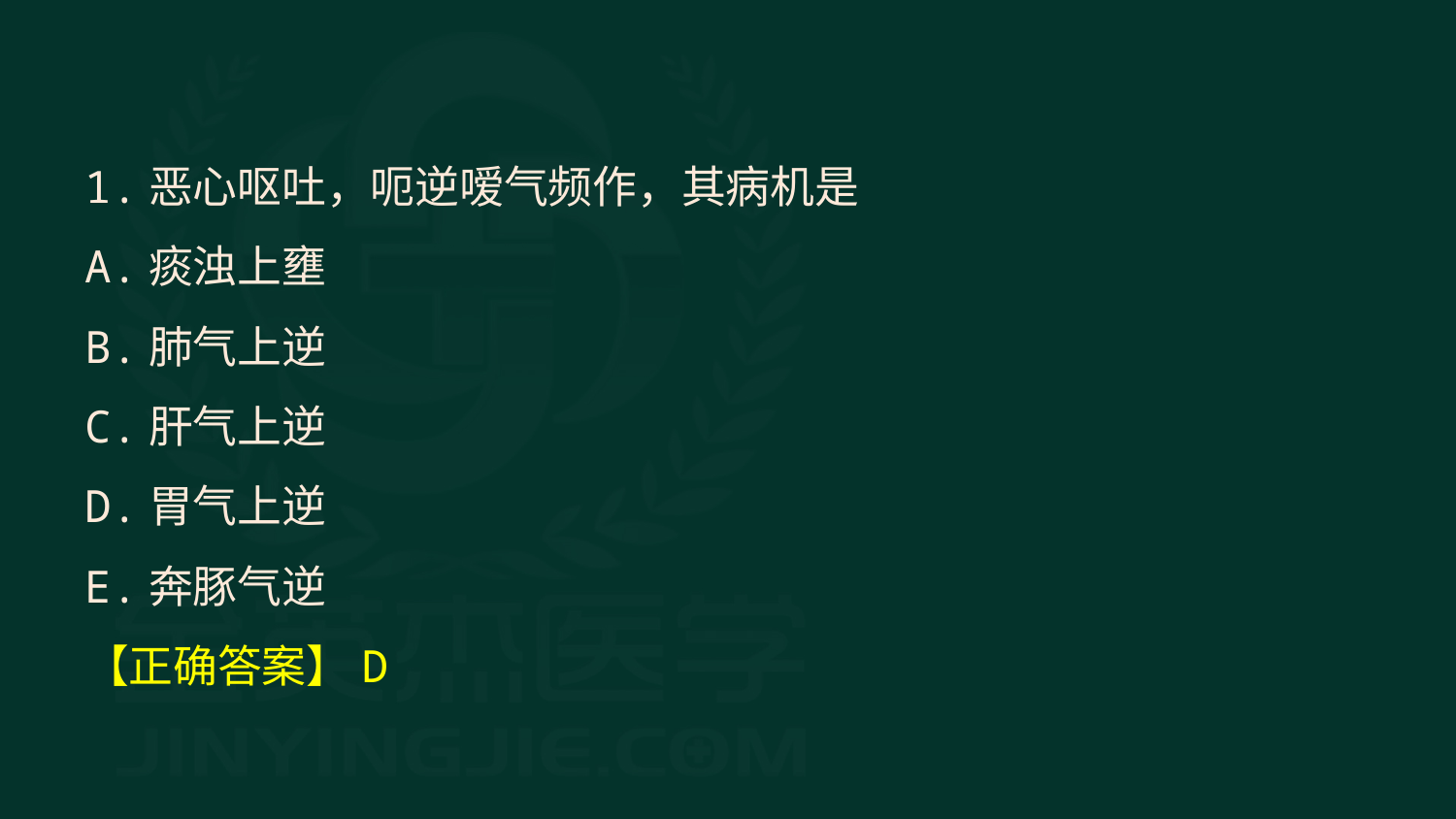

1.恶心呕吐，呃逆嗳气频作，其病机是
A.痰浊上壅
B.肺气上逆
C.肝气上逆
D.胃气上逆
E.奔豚气逆
【正确答案】D